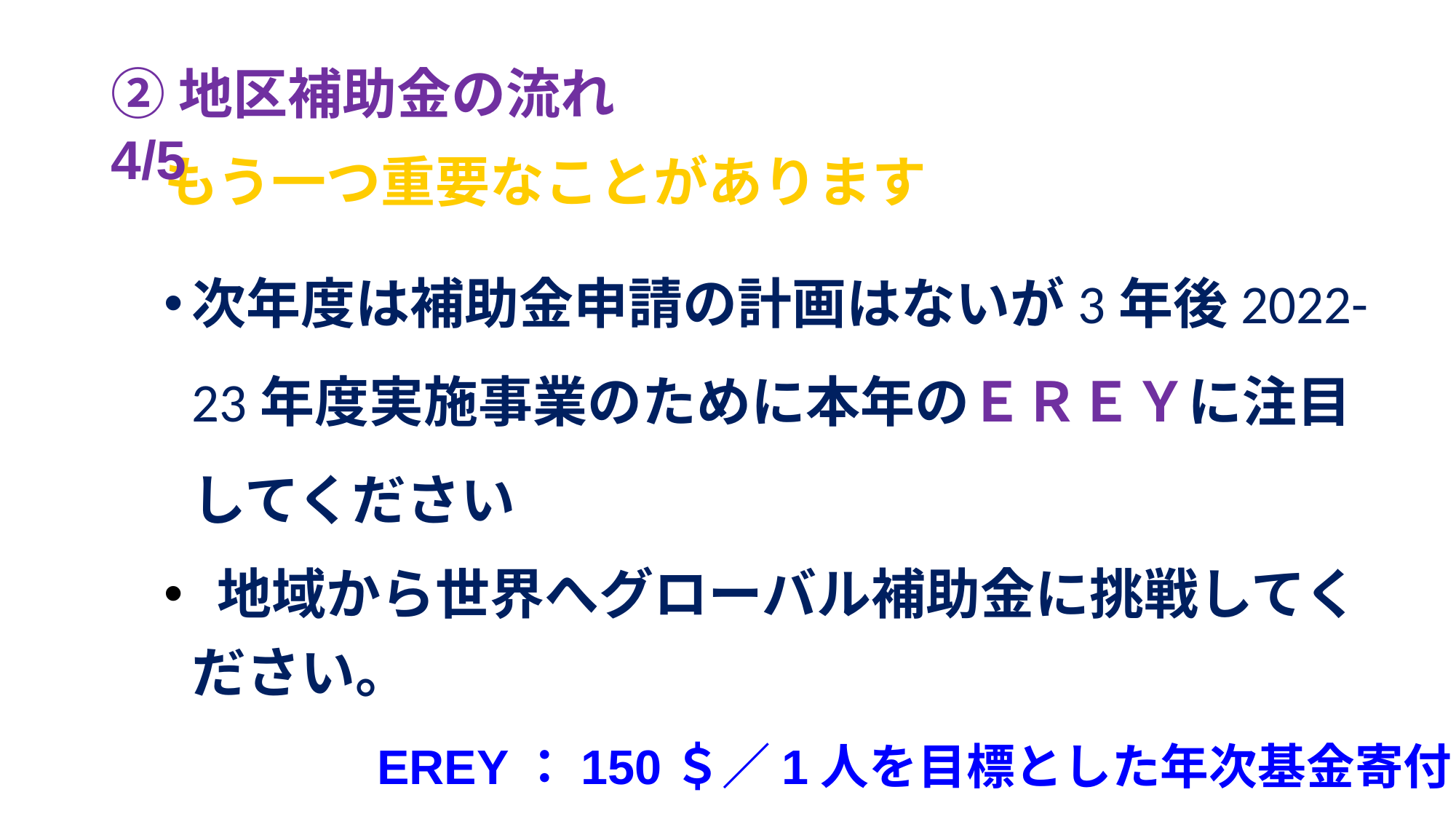

②地区補助金の流れ　　4/5
# もう一つ重要なことがあります
次年度は補助金申請の計画はないが3年後2022-23年度実施事業のために本年のＥＲＥＹに注目してください
 地域から世界へグローバル補助金に挑戦してください。

EREY：150＄／1人を目標とした年次基金寄付